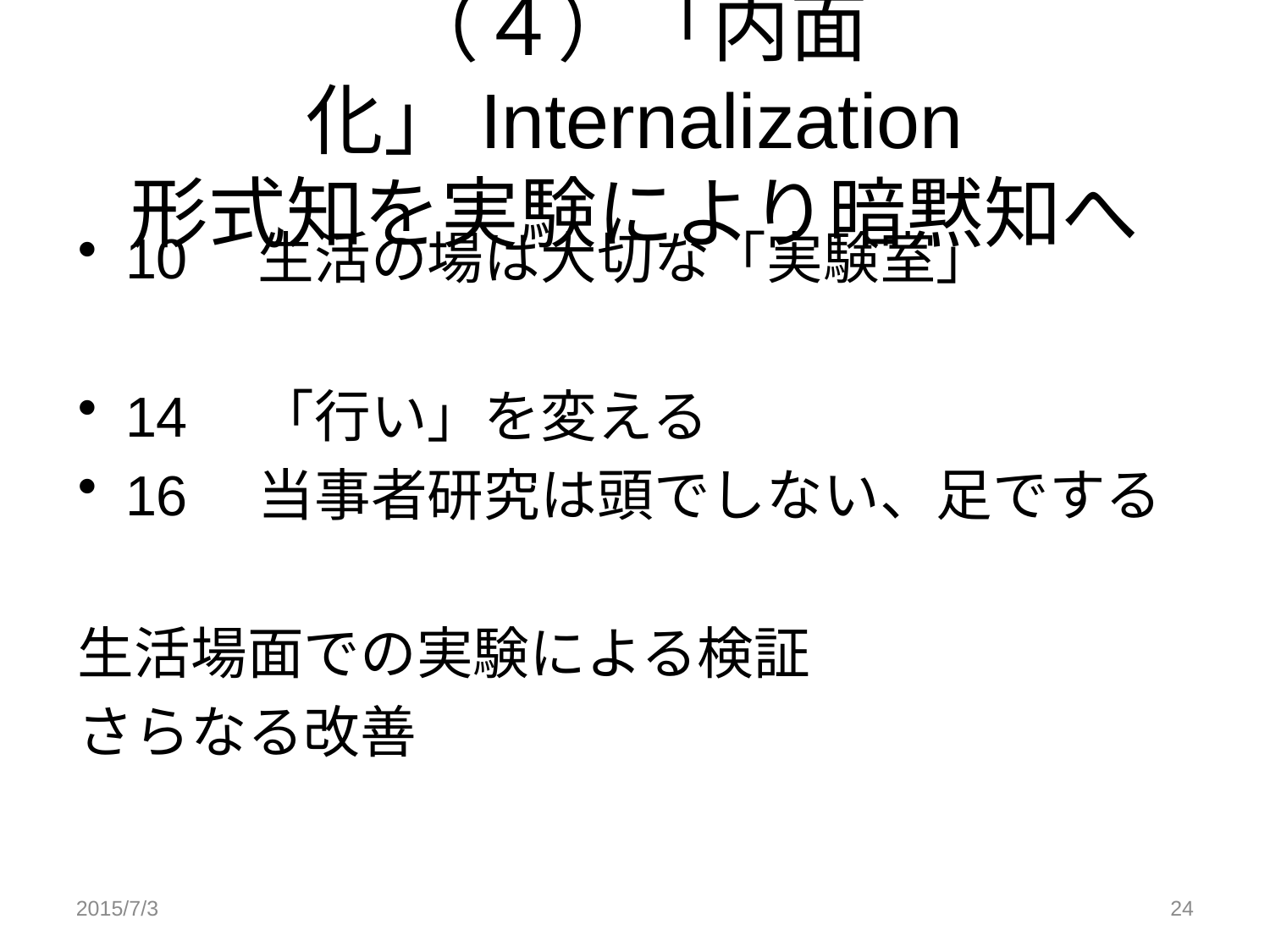

（４）「内面化」Internalization
形式知を実験により暗黙知へ
10　生活の場は大切な「実験室」

14　「行い」を変える
16　当事者研究は頭でしない、足でする

生活場面での実験による検証
さらなる改善

2015/7/3
24